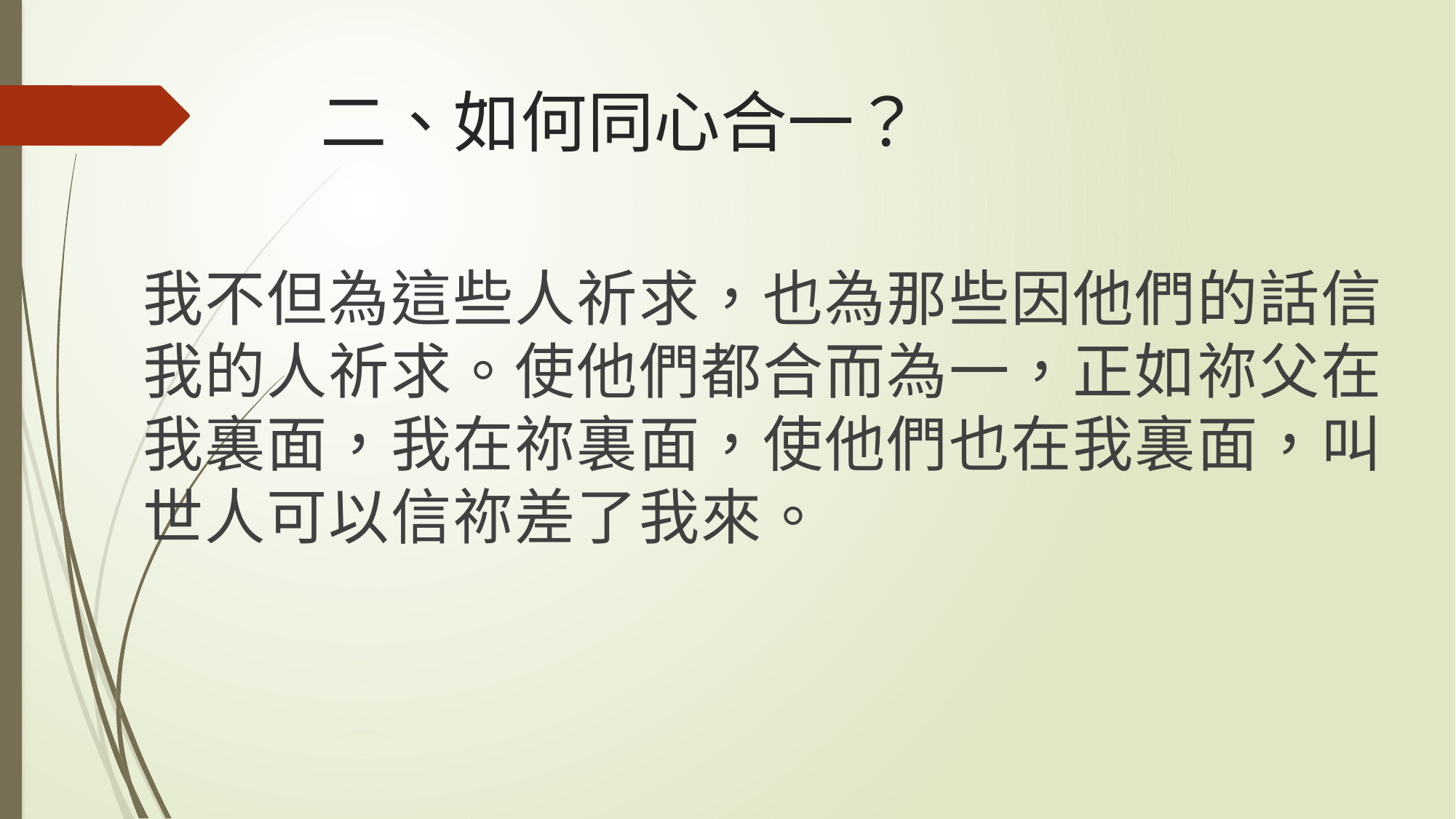

# 二、如何同心合一？
我不但為這些人祈求，也為那些因他們的話信我的人祈求。使他們都合而為一，正如祢父在我裏面，我在祢裏面，使他們也在我裏面，叫世人可以信祢差了我來。